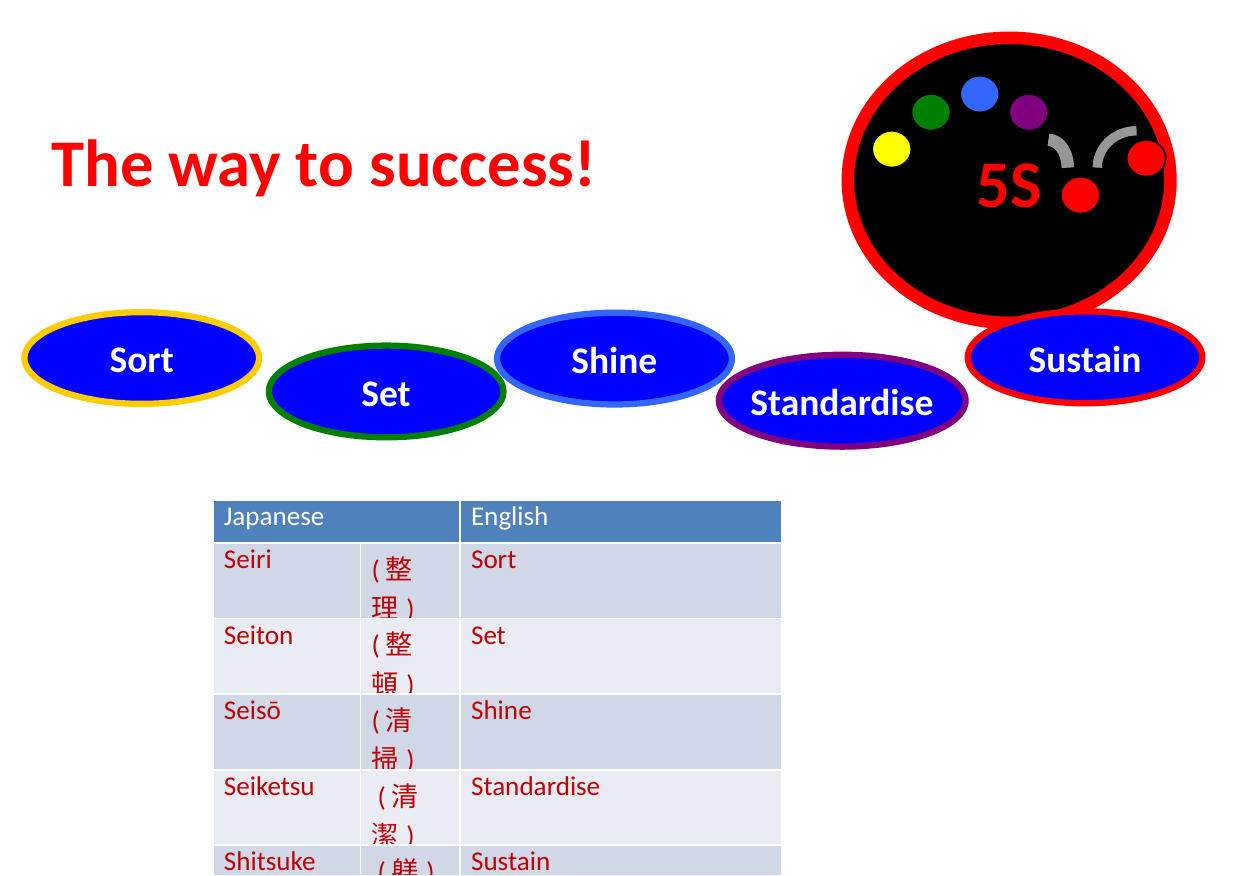

5S

#
The way to success!
Sustain
Sort
Shine
Set
Standardise
| Japanese |  | English |
| --- | --- | --- |
| Seiri | (整理) | Sort |
| Seiton | (整頓) | Set |
| Seisō | (清掃) | Shine |
| Seiketsu | (清潔) | Standardise |
| Shitsuke | (躾) | Sustain |
: